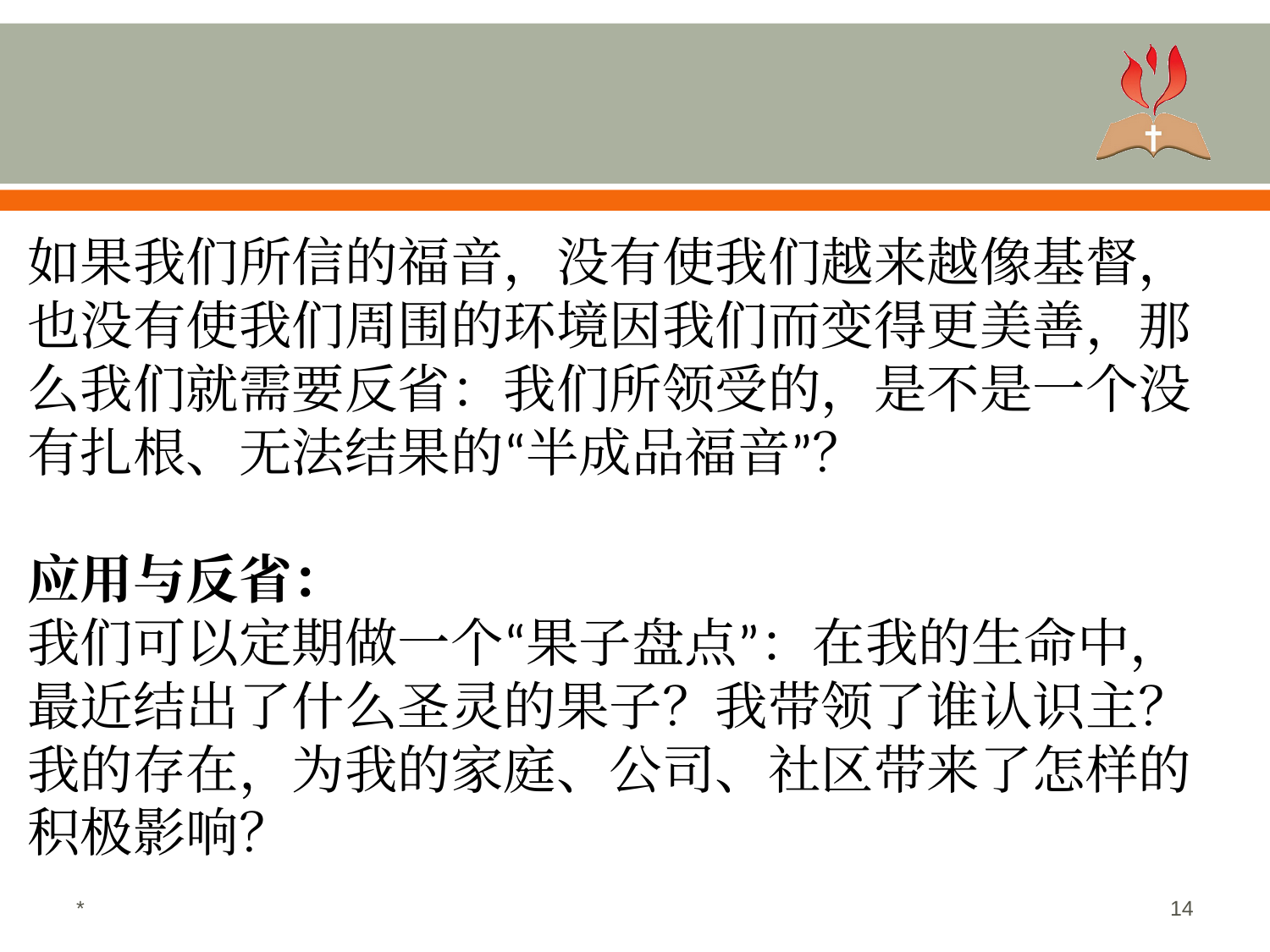

#
如果我们所信的福音，没有使我们越来越像基督，也没有使我们周围的环境因我们而变得更美善，那么我们就需要反省：我们所领受的，是不是一个没有扎根、无法结果的“半成品福音”？

应用与反省：
我们可以定期做一个“果子盘点”：在我的生命中，最近结出了什么圣灵的果子？我带领了谁认识主？我的存在，为我的家庭、公司、社区带来了怎样的积极影响？

*
14